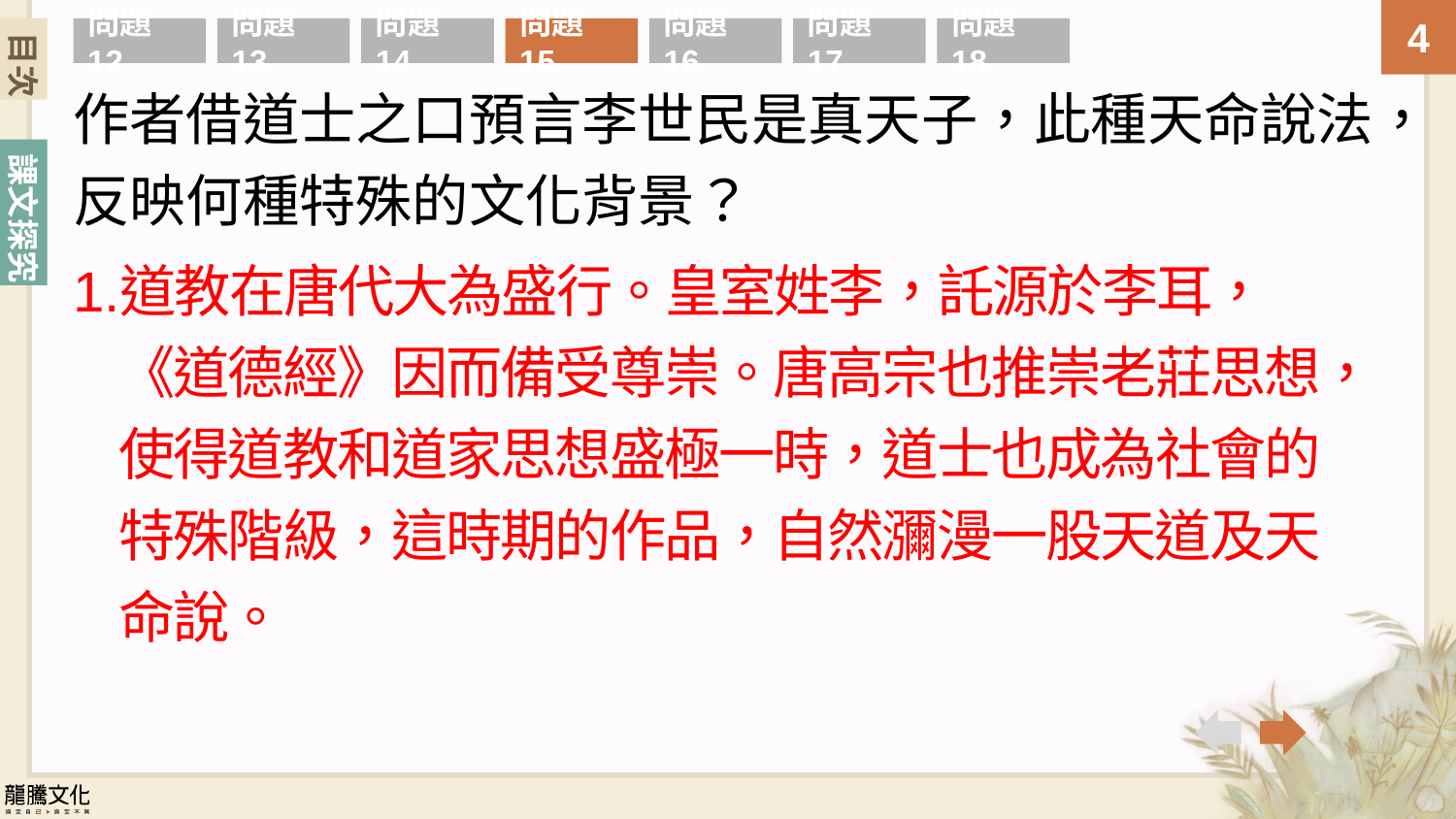

目次
問題12
問題13
問題14
問題15
問題16
問題17
問題18
作者借道士之口預言李世民是真天子，此種天命說法，
反映何種特殊的文化背景？
道教在唐代大為盛行。皇室姓李，託源於李耳，《道德經》因而備受尊崇。唐高宗也推崇老莊思想，使得道教和道家思想盛極一時，道士也成為社會的特殊階級，這時期的作品，自然瀰漫一股天道及天命說。